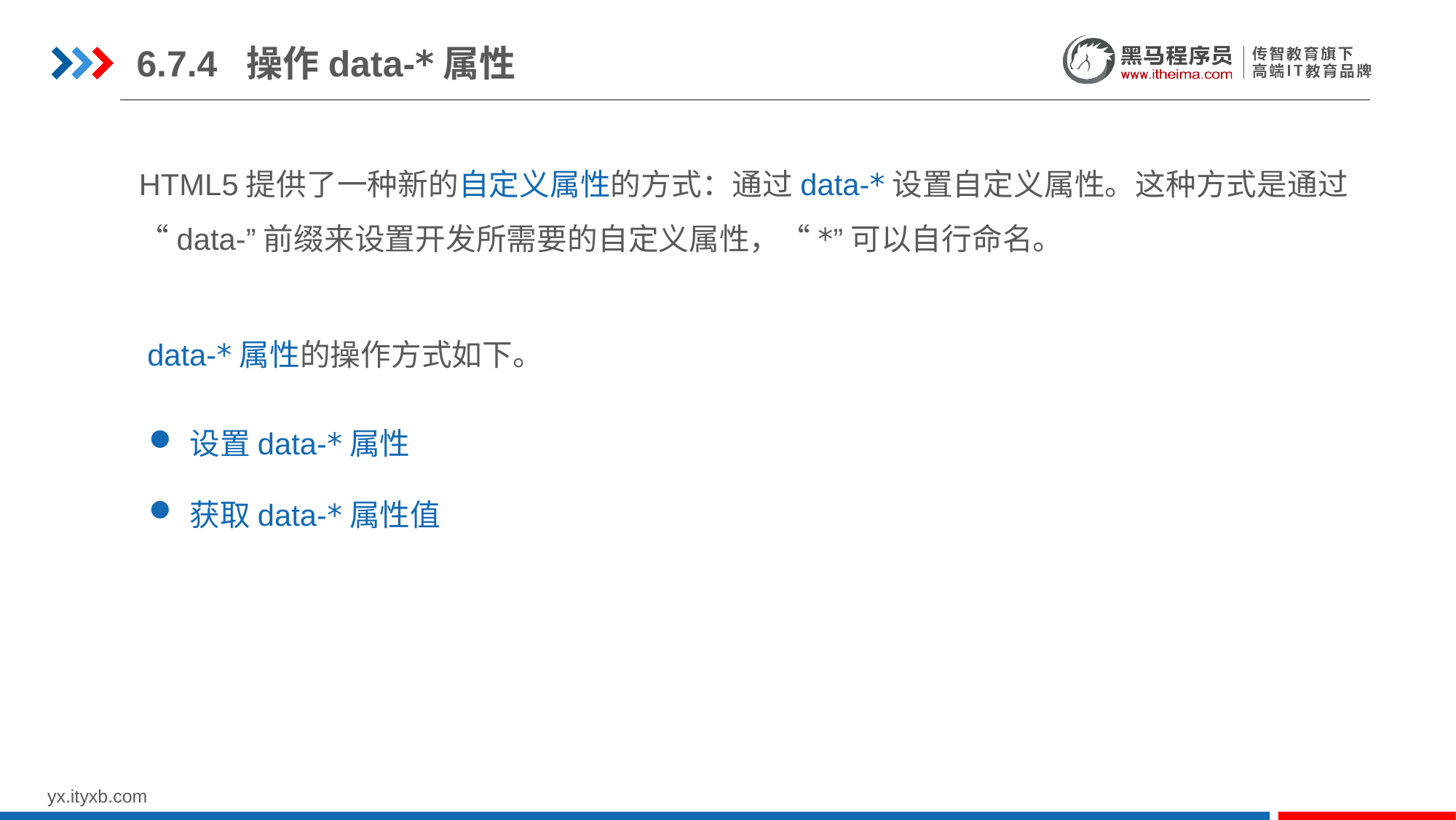

6.7.4  操作data-*属性
HTML5提供了一种新的自定义属性的方式：通过data-*设置自定义属性。这种方式是通过“data-”前缀来设置开发所需要的自定义属性，“*”可以自行命名。
data-*属性的操作方式如下。
设置data-*属性

获取data-*属性值